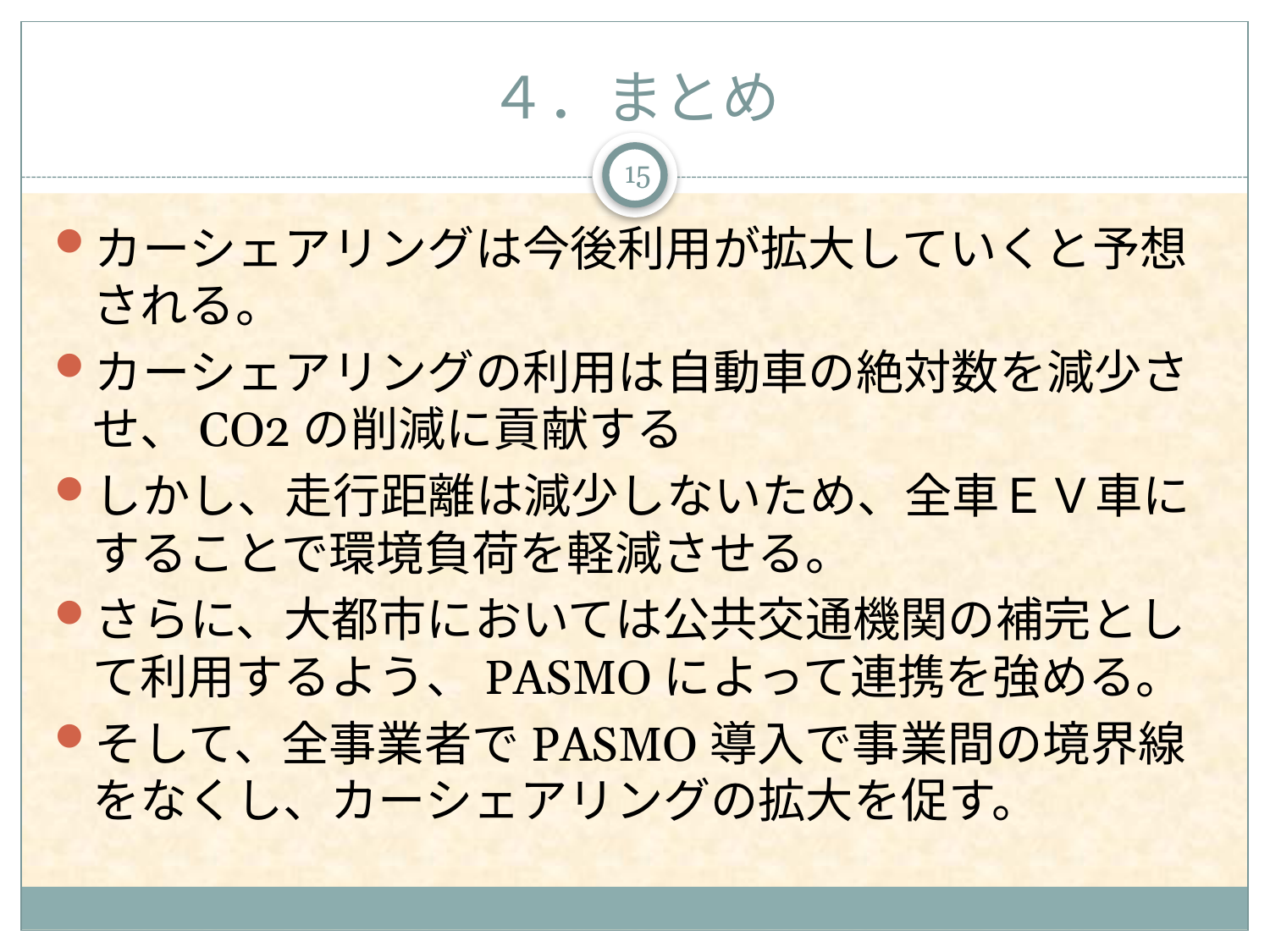

# ４．まとめ
15
カーシェアリングは今後利用が拡大していくと予想される。
カーシェアリングの利用は自動車の絶対数を減少させ、CO2の削減に貢献する
しかし、走行距離は減少しないため、全車ＥＶ車にすることで環境負荷を軽減させる。
さらに、大都市においては公共交通機関の補完として利用するよう、PASMOによって連携を強める。
そして、全事業者でPASMO導入で事業間の境界線をなくし、カーシェアリングの拡大を促す。